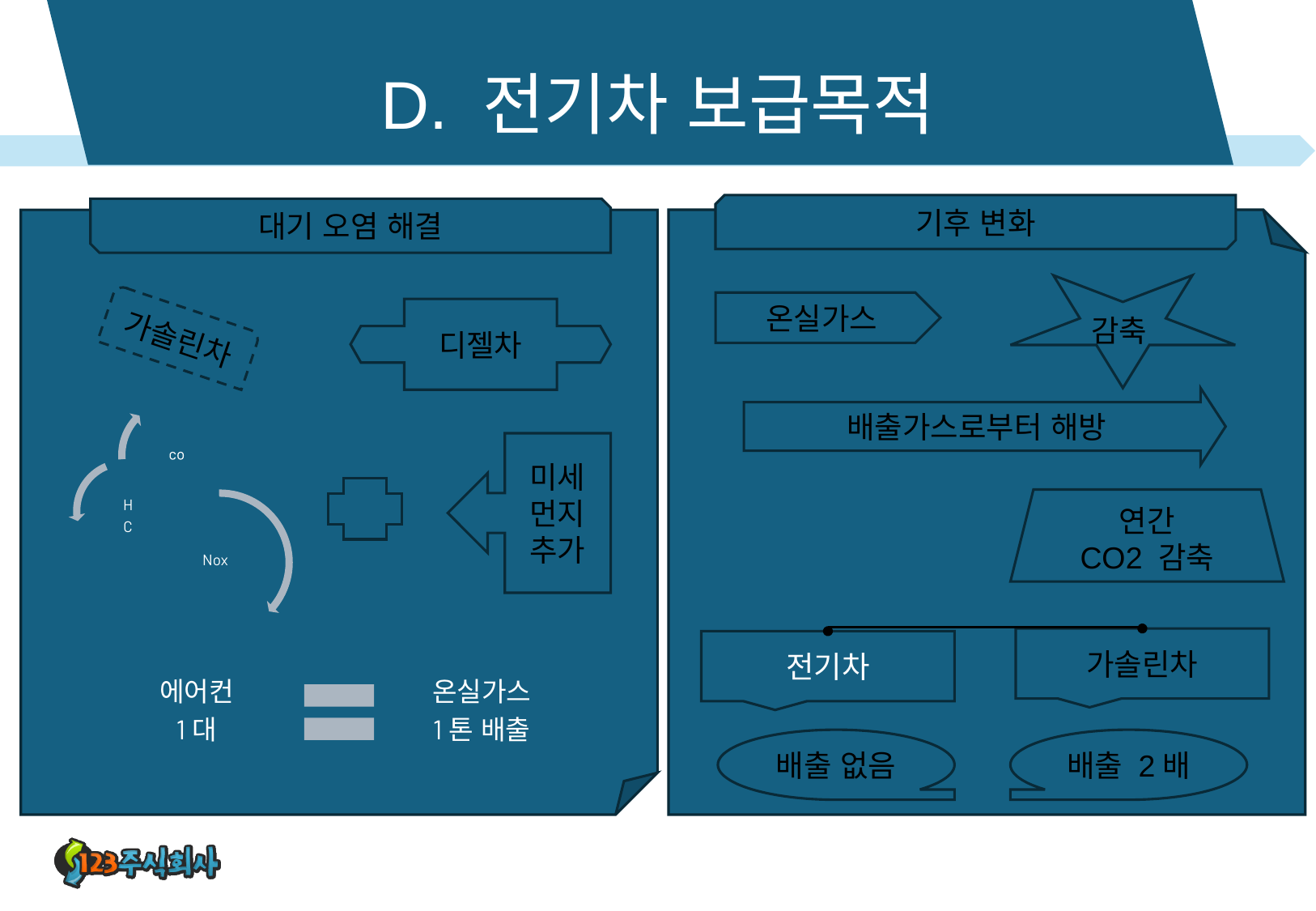

# D. 전기차 보급목적
기후 변화

온실가스
감축
배출가스로부터 해방
연간
CO2 감축
가솔린차
전기차
배출 없음
배출 2배
대기 오염 해결

디젤차
가솔린차
Nox
H
C
co
미세
먼지
추가

에어컨
1대

온실가스
1톤 배출